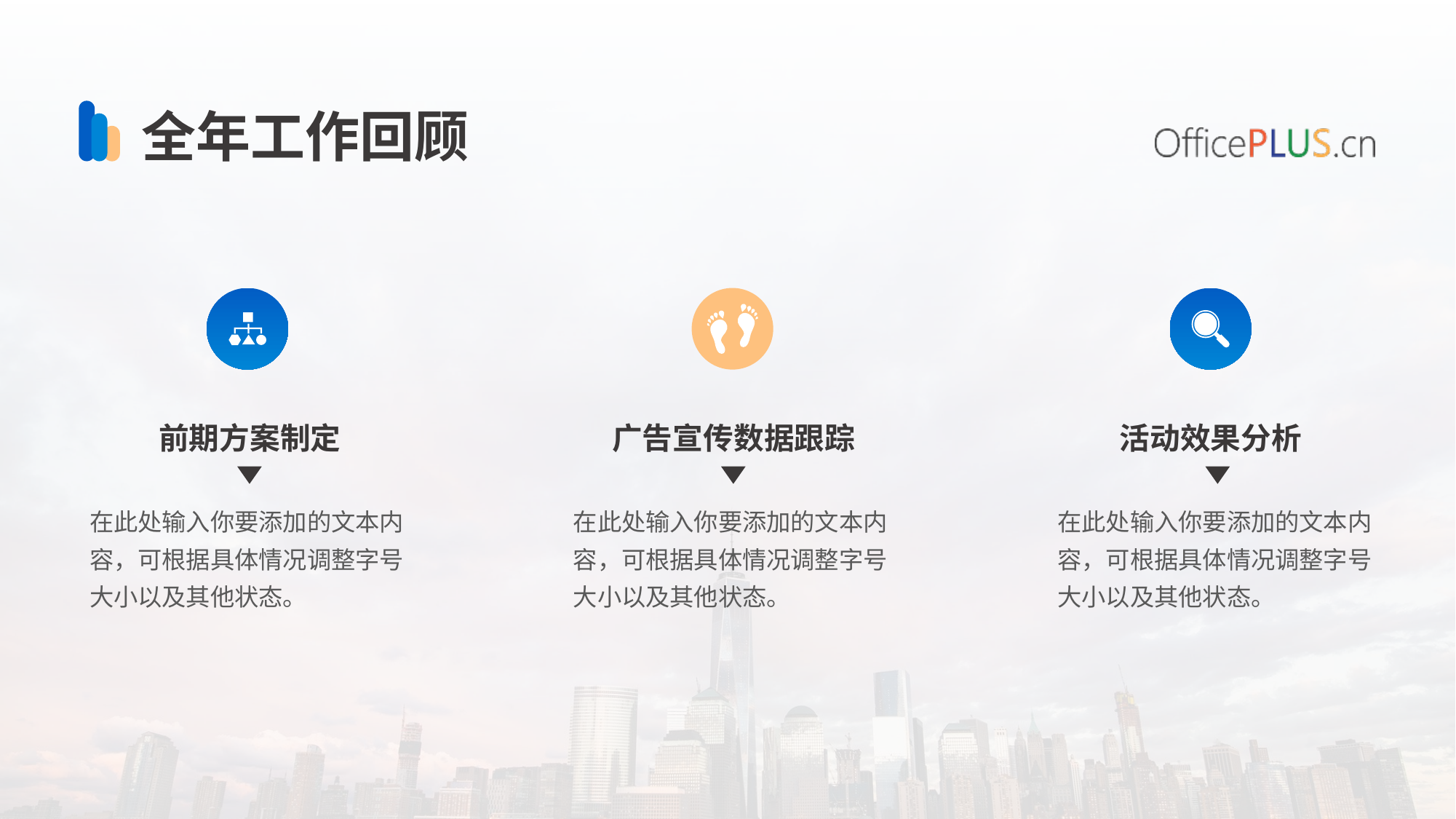

全年工作回顾

前期方案制定
广告宣传数据跟踪
活动效果分析

在此处输入你要添加的文本内容，可根据具体情况调整字号大小以及其他状态。
在此处输入你要添加的文本内容，可根据具体情况调整字号大小以及其他状态。
在此处输入你要添加的文本内容，可根据具体情况调整字号大小以及其他状态。